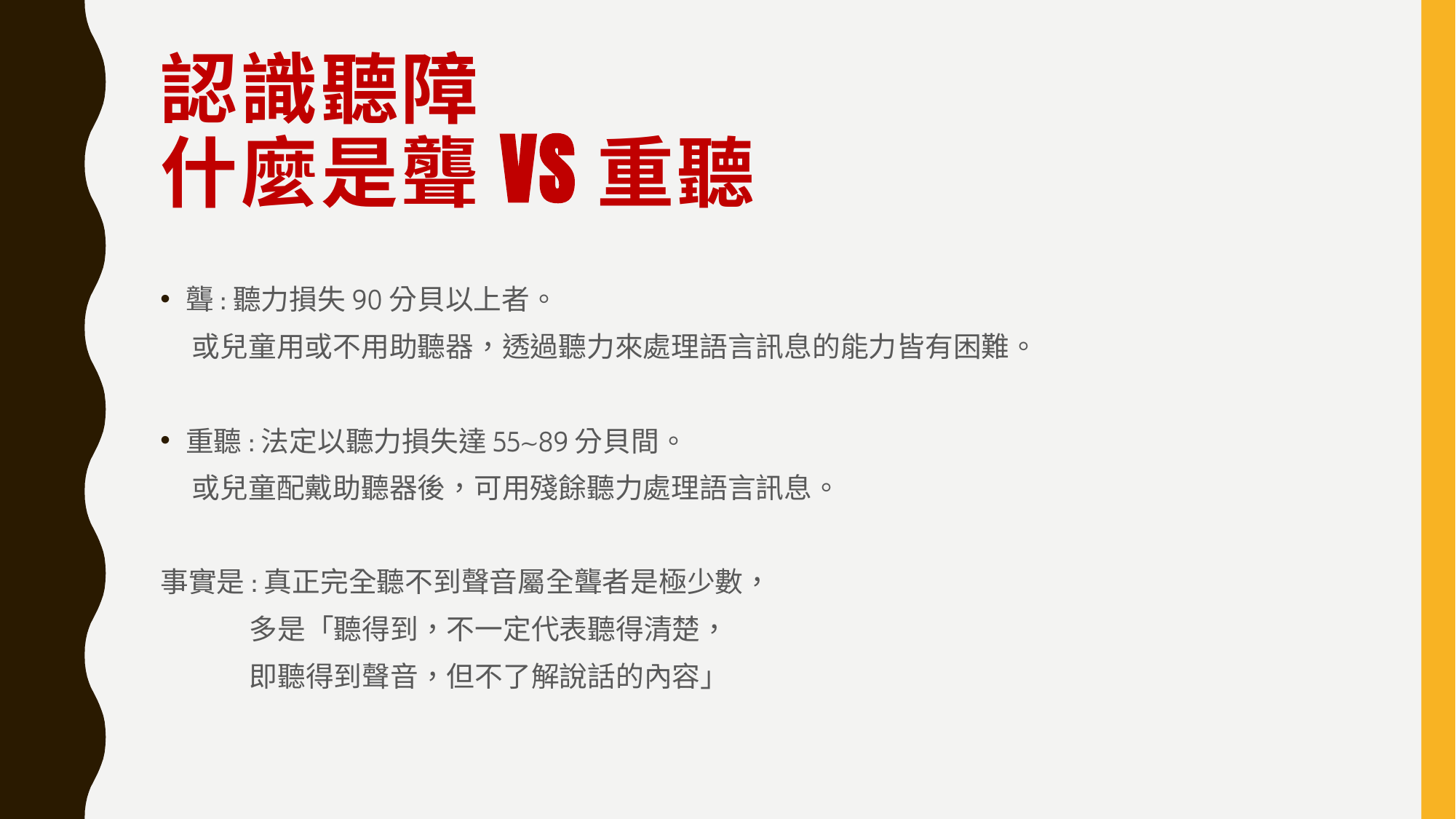

# 認識聽障 什麼是聾VS重聽
聾:聽力損失90分貝以上者。
    或兒童用或不用助聽器，透過聽力來處理語言訊息的能力皆有困難。

重聽:法定以聽力損失達55~89分貝間。
    或兒童配戴助聽器後，可用殘餘聽力處理語言訊息。

事實是:真正完全聽不到聲音屬全聾者是極少數，
             多是「聽得到，不一定代表聽得清楚，
             即聽得到聲音，但不了解說話的內容」